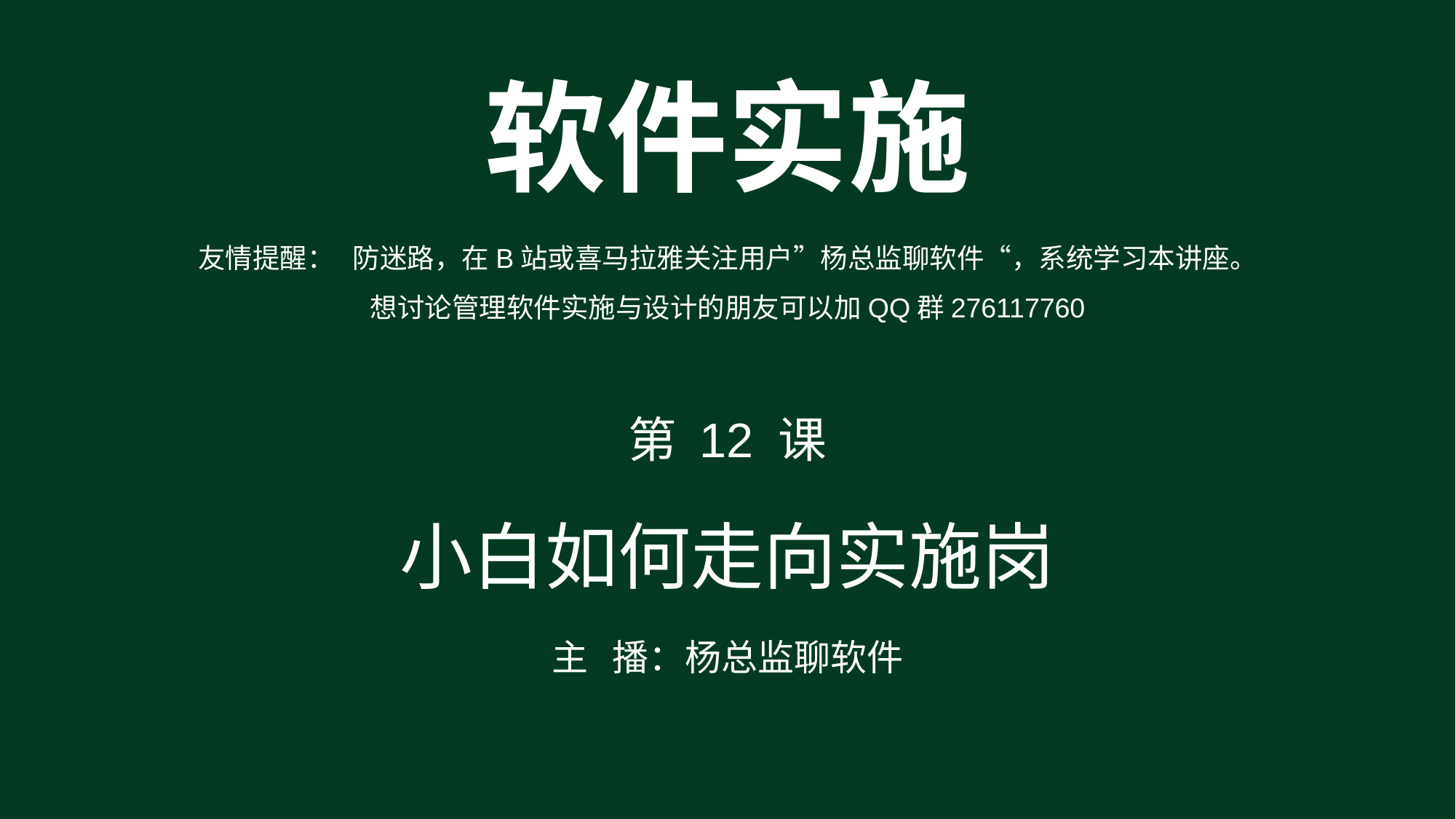

软件实施
友情提醒：   防迷路，在B站或喜马拉雅关注用户”杨总监聊软件“，系统学习本讲座。
想讨论管理软件实施与设计的朋友可以加QQ群276117760
第 12 课
小白如何走向实施岗
主   播：杨总监聊软件